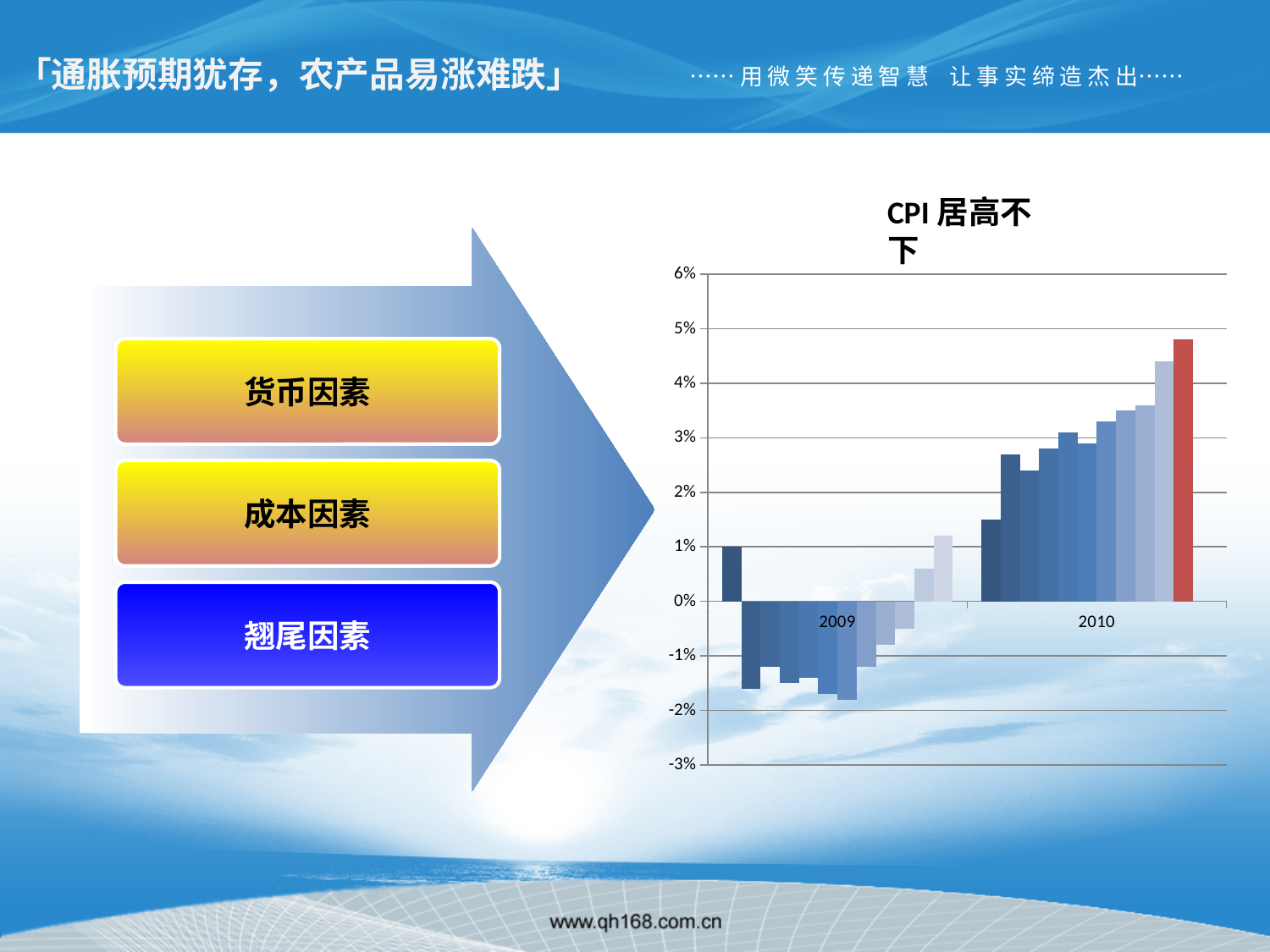

「通胀预期犹存，农产品易涨难跌」
……用 微 笑 传 递 智 慧    让 事 实 缔 造 杰 出……
CPI居高不下

货币因素
成本因素
翘尾因素

### Chart

| Category | 1月 | 2月 | 3月 | 4月 | 5月 | 6月 | 7月 | 8月 | 9月 | 10月 | 11月 | 12月 |
|---|---|---|---|---|---|---|---|---|---|---|---|---|
| 2009 | 0.010000000000000007 | -0.01600000000000002 | -0.012000000000000005 | -0.014999999999999998 | -0.014000000000000005 | -0.017000000000000022 | -0.018000000000000023 | -0.012000000000000005 | -0.00800000000000002 | -0.005000000000000009 | 0.006000000000000011 | 0.012000000000000005 |
| 2010 | 0.014999999999999998 | 0.027000000000000055 | 0.02400000000000001 | 0.02800000000000001 | 0.031000000000000052 | 0.029000000000000012 | 0.033 | 0.035000000000000045 | 0.03600000000000001 | 0.04400000000000003 | 0.04800000000000002 | None |